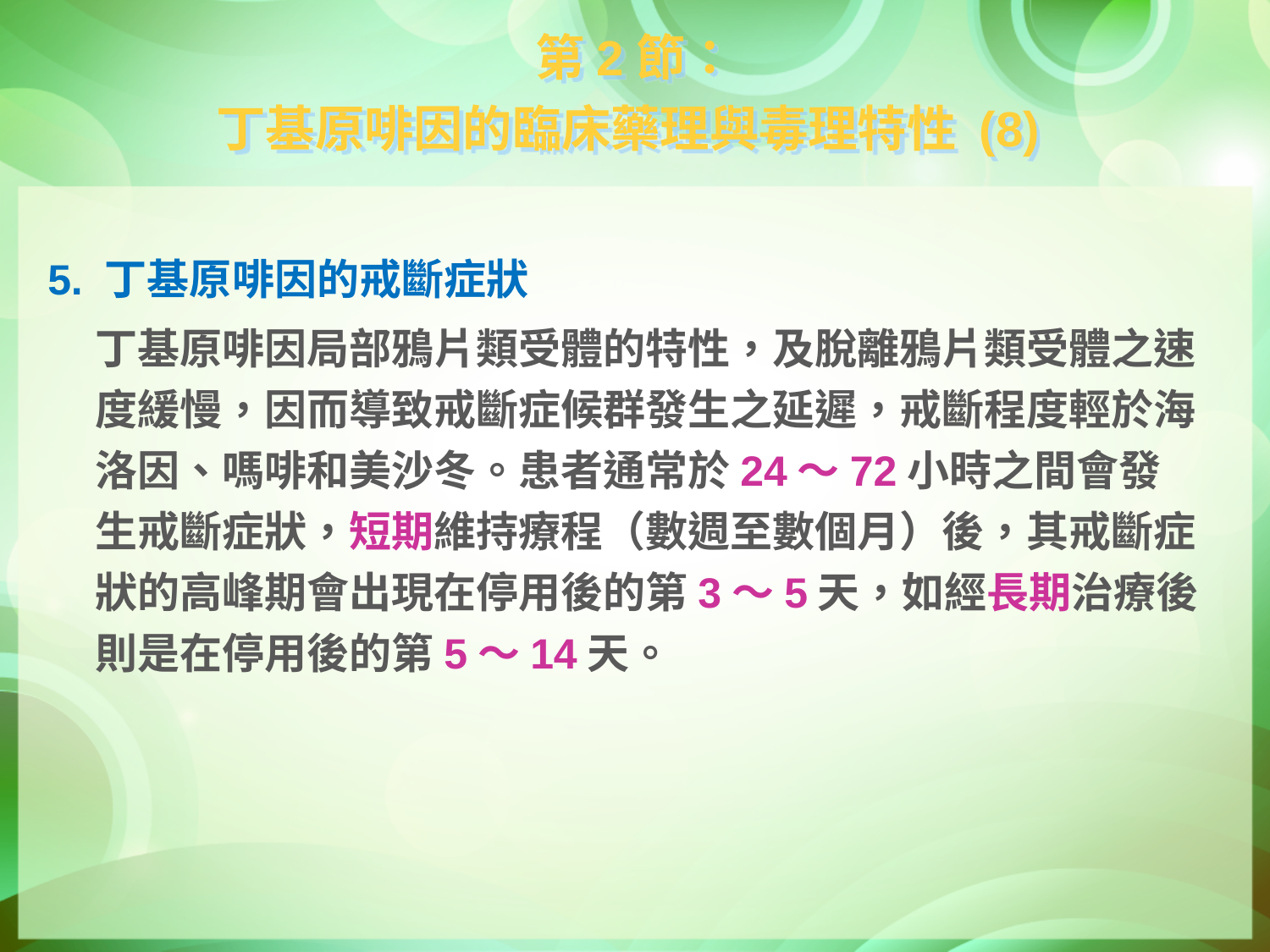

第2節：
丁基原啡因的臨床藥理與毒理特性 (8)
5. 丁基原啡因的戒斷症狀
	丁基原啡因局部鴉片類受體的特性，及脫離鴉片類受體之速度緩慢，因而導致戒斷症候群發生之延遲，戒斷程度輕於海洛因、嗎啡和美沙冬。患者通常於24～72小時之間會發生戒斷症狀，短期維持療程（數週至數個月）後，其戒斷症狀的高峰期會出現在停用後的第3～5天，如經長期治療後則是在停用後的第5～14天。